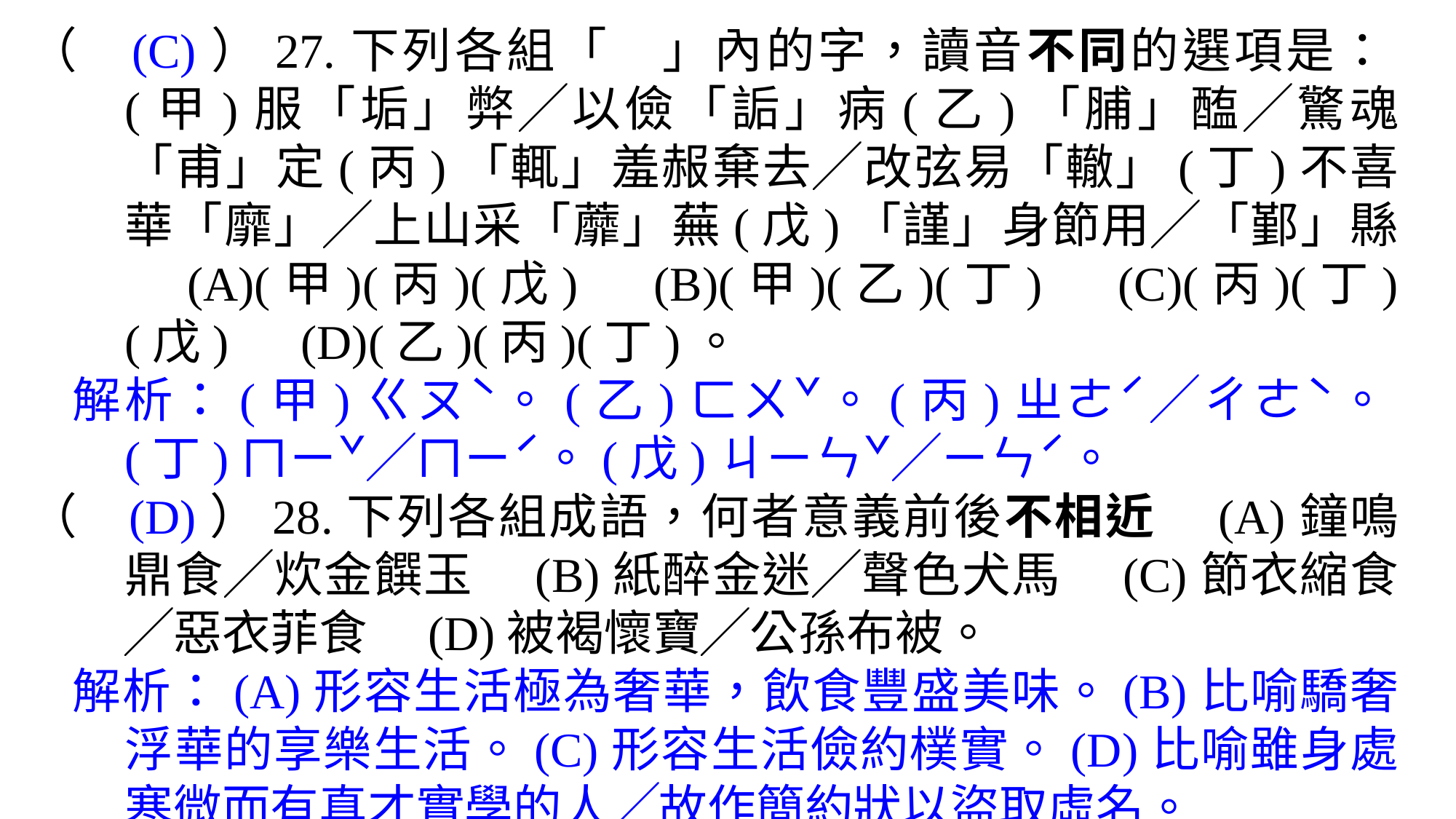

（	(C)）27.下列各組「　」內的字，讀音不同的選項是：(甲)服「垢」弊╱以儉「詬」病(乙)「脯」醢╱驚魂「甫」定(丙)「輒」羞赧棄去╱改弦易「轍」(丁)不喜華「靡」╱上山采「蘼」蕪(戊)「謹」身節用╱「鄞」縣　(A)(甲)(丙)(戊)　(B)(甲)(乙)(丁)　(C)(丙)(丁)(戊)　(D)(乙)(丙)(丁)。
解析：(甲)ㄍㄡˋ。(乙)ㄈㄨˇ。(丙)ㄓㄜˊ╱ㄔㄜˋ。(丁)ㄇㄧˇ╱ㄇㄧˊ。(戊)ㄐㄧㄣˇ╱ㄧㄣˊ。
（	(D)）28.下列各組成語，何者意義前後不相近　(A)鐘鳴鼎食╱炊金饌玉　(B)紙醉金迷╱聲色犬馬　(C)節衣縮食╱惡衣菲食　(D)被褐懷寶╱公孫布被。
解析：(A)形容生活極為奢華，飲食豐盛美味。(B)比喻驕奢浮華的享樂生活。(C)形容生活儉約樸實。(D)比喻雖身處寒微而有真才實學的人╱故作簡約狀以盜取虛名。